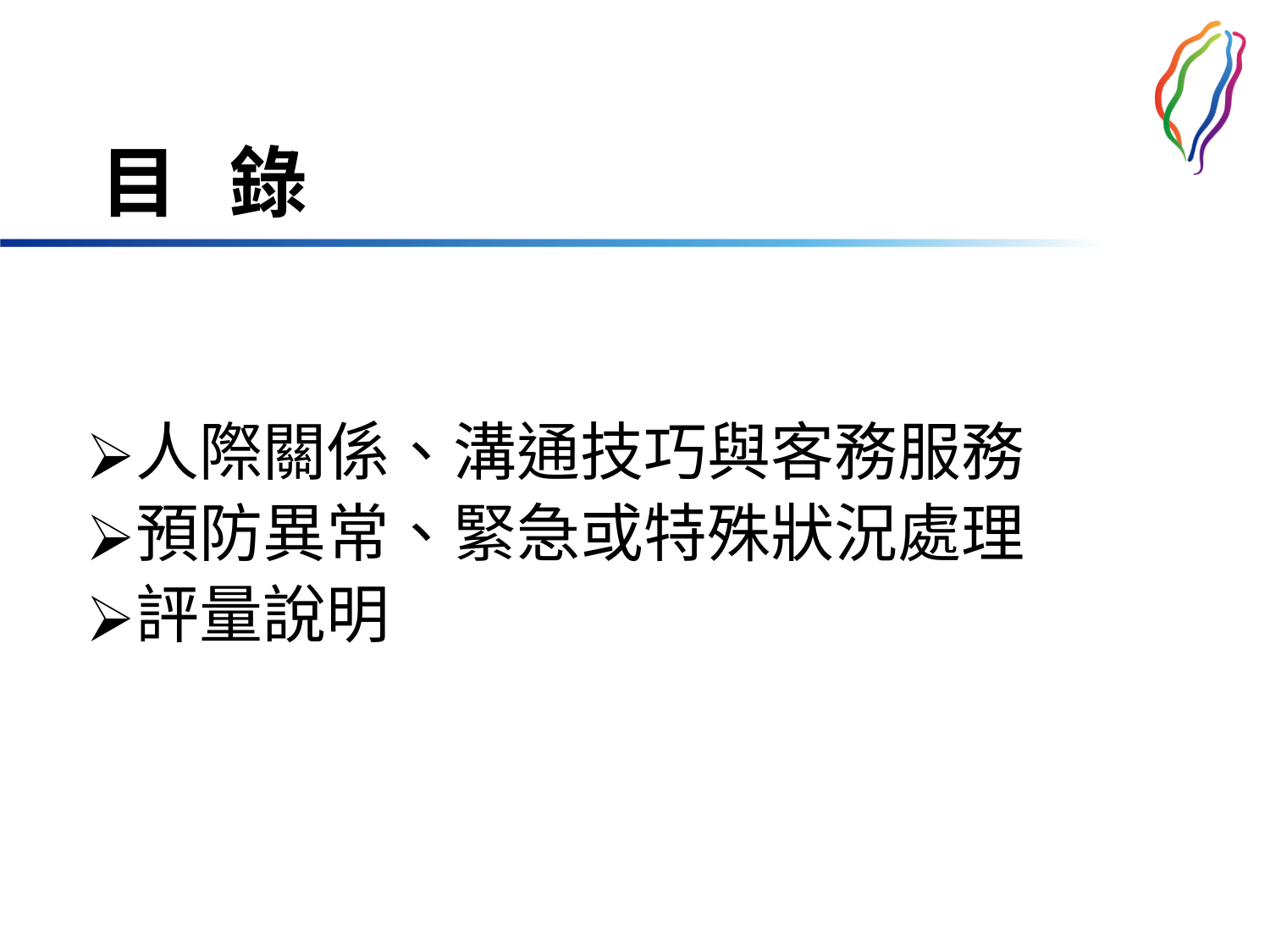

# 目   錄
人際關係、溝通技巧與客務服務
預防異常、緊急或特殊狀況處理
評量說明